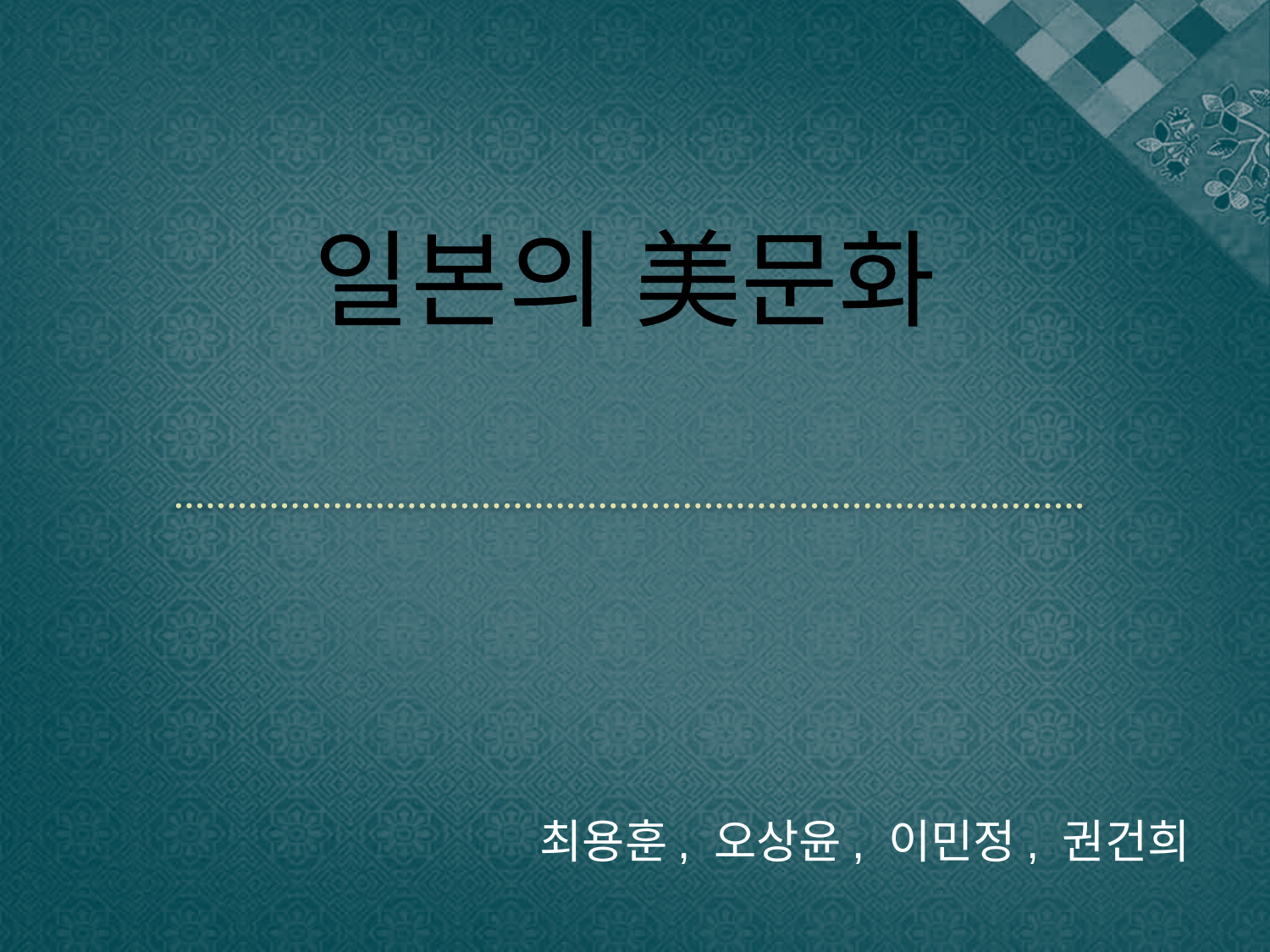

# 일본의 美문화
최용훈, 오상윤, 이민정, 권건희